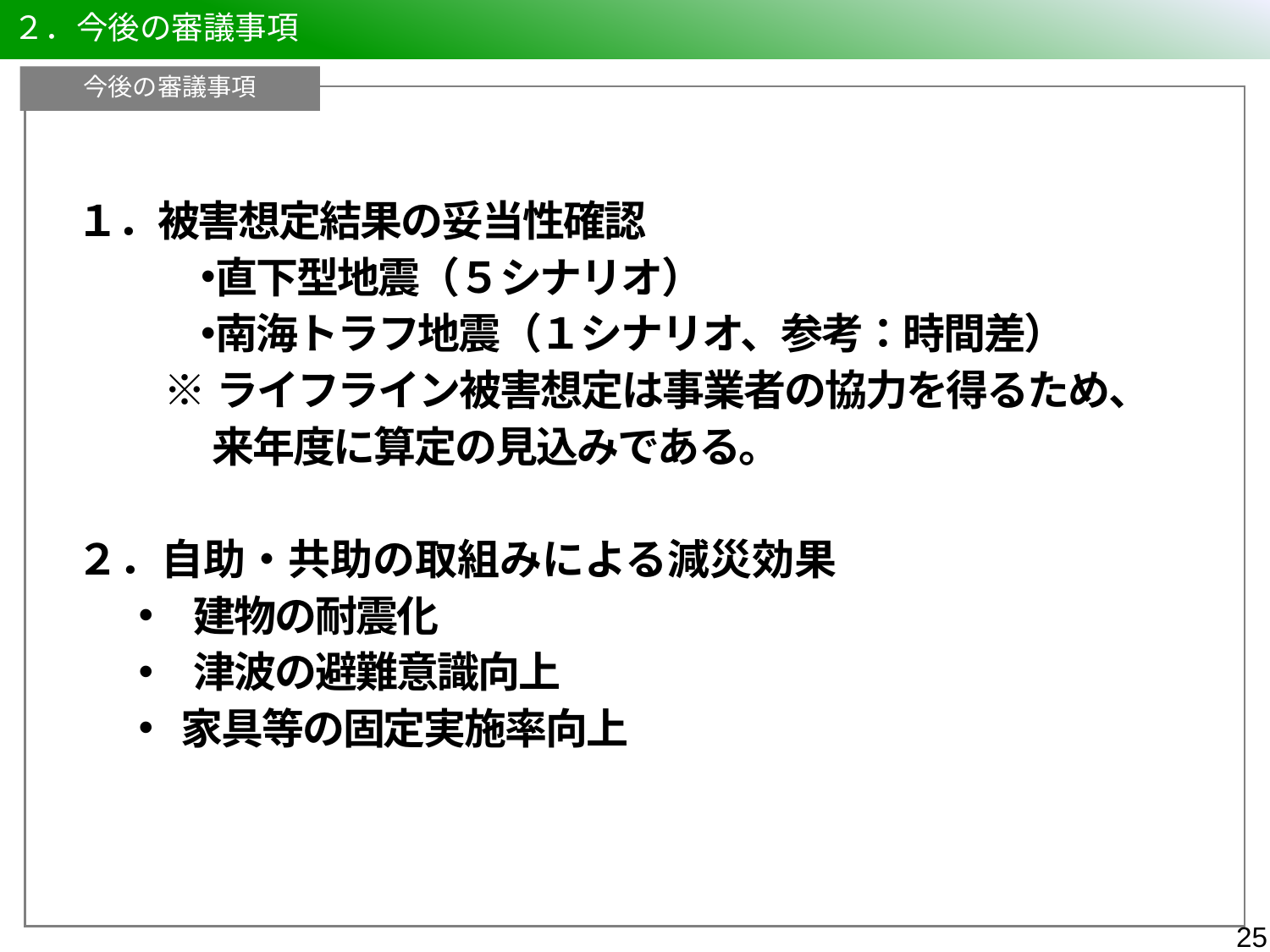

今後の審議事項
# ２．今後の審議事項
今後の審議事項
１．被害想定結果の妥当性確認
直下型地震（５シナリオ）
南海トラフ地震（１シナリオ、参考：時間差）
※ライフライン被害想定は事業者の協力を得るため、
　 来年度に算定の見込みである。

２．自助・共助の取組みによる減災効果
　建物の耐震化
　津波の避難意識向上
  家具等の固定実施率向上
25